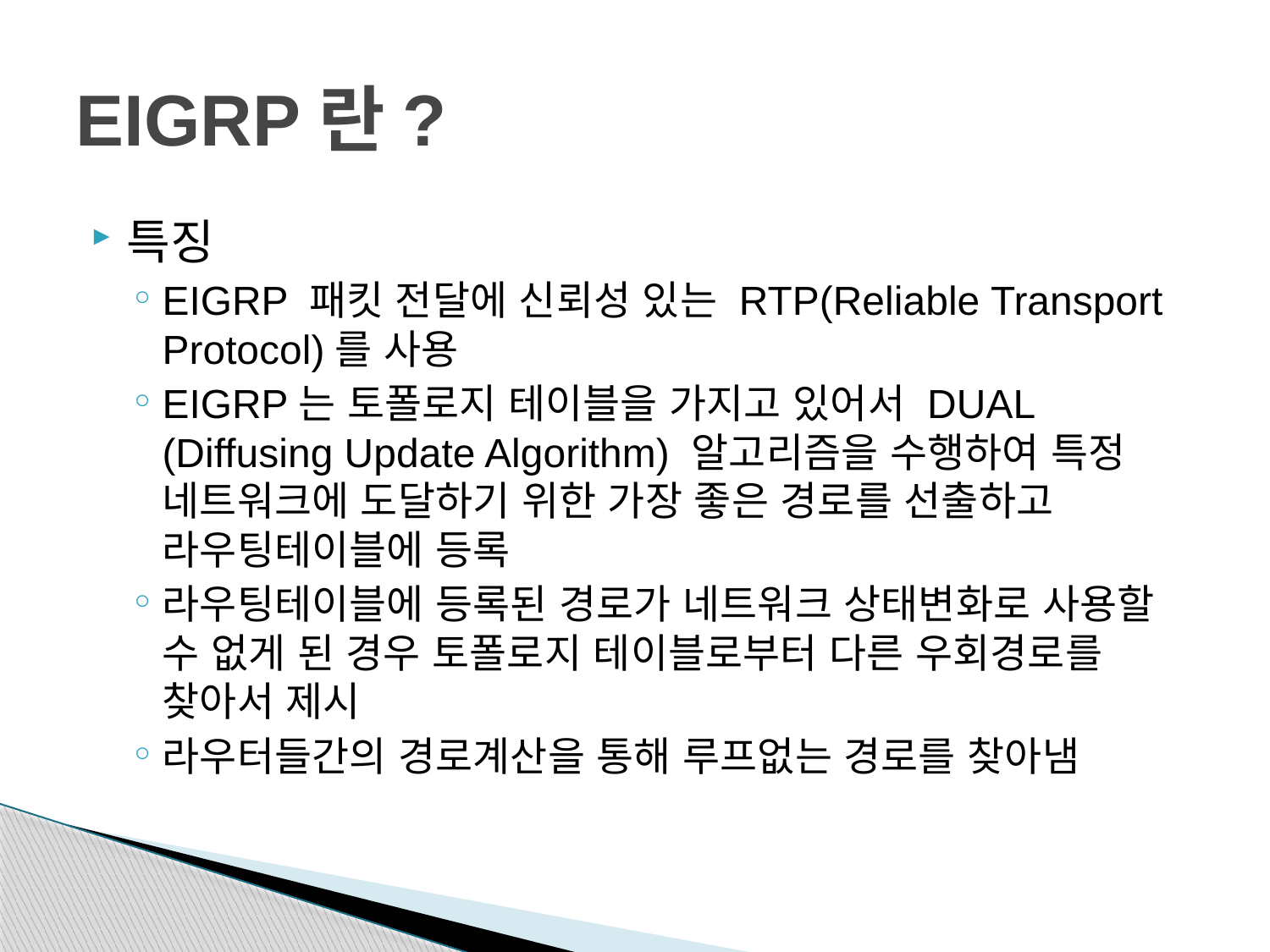

# EIGRP란?
특징
EIGRP 패킷 전달에 신뢰성 있는 RTP(Reliable Transport Protocol)를 사용
EIGRP는 토폴로지 테이블을 가지고 있어서 DUAL (Diffusing Update Algorithm) 알고리즘을 수행하여 특정 네트워크에 도달하기 위한 가장 좋은 경로를 선출하고 라우팅테이블에 등록
라우팅테이블에 등록된 경로가 네트워크 상태변화로 사용할 수 없게 된 경우 토폴로지 테이블로부터 다른 우회경로를 찾아서 제시
라우터들간의 경로계산을 통해 루프없는 경로를 찾아냄